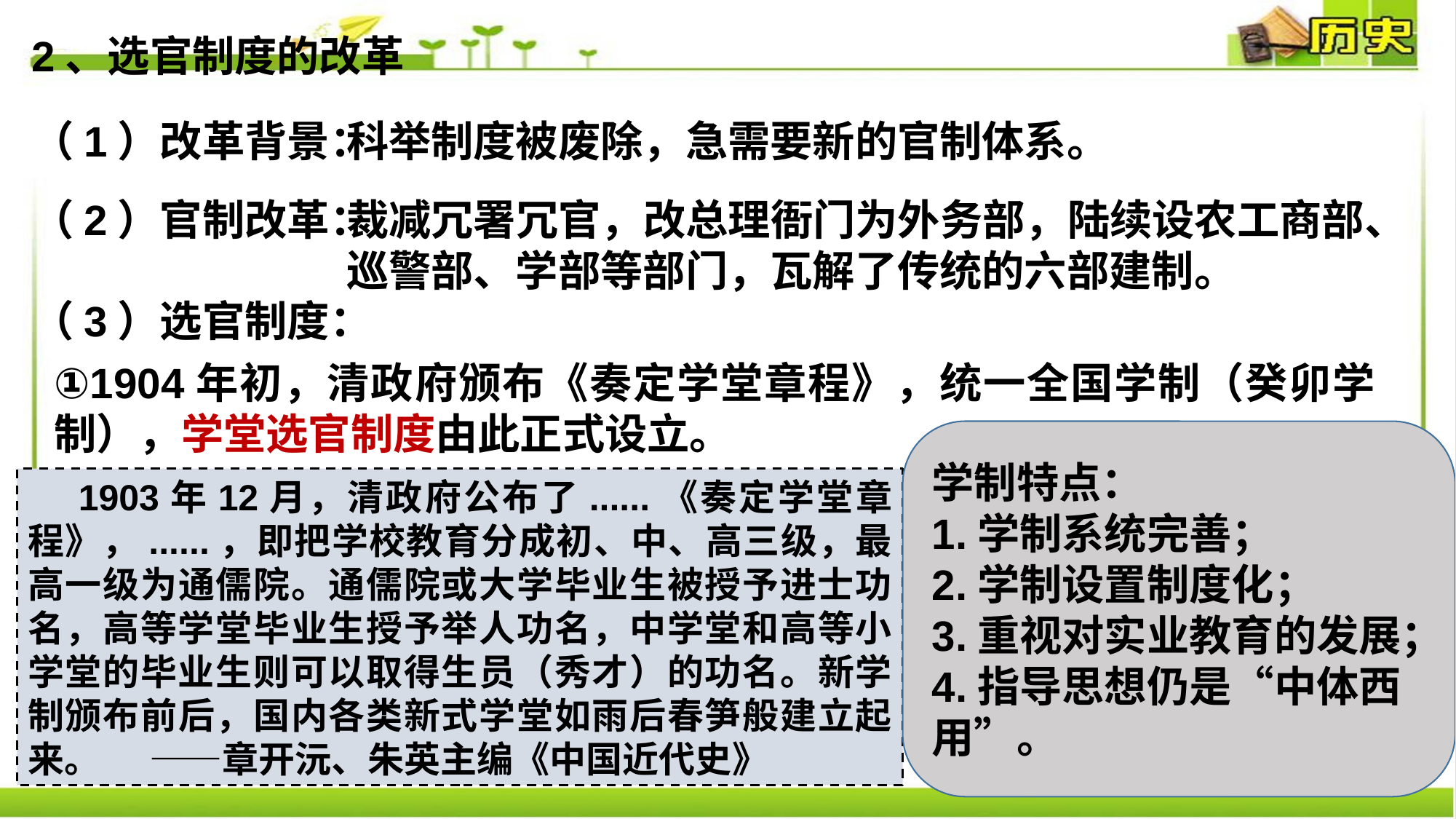

2、选官制度的改革
（1）改革背景：
科举制度被废除，急需要新的官制体系。
（2）官制改革：
裁减冗署冗官，改总理衙门为外务部，陆续设农工商部、巡警部、学部等部门，瓦解了传统的六部建制。
（3）选官制度：
①1904年初，清政府颁布《奏定学堂章程》，统一全国学制（癸卯学制），学堂选官制度由此正式设立。
学制特点：
1.学制系统完善；
2.学制设置制度化；
3.重视对实业教育的发展；
4.指导思想仍是“中体西用”。
    1903年12月，清政府公布了......《奏定学堂章程》，......，即把学校教育分成初、中、高三级，最高一级为通儒院。通儒院或大学毕业生被授予进士功名，高等学堂毕业生授予举人功名，中学堂和高等小学堂的毕业生则可以取得生员（秀才）的功名。新学制颁布前后，国内各类新式学堂如雨后春笋般建立起来。      ——章开沅、朱英主编《中国近代史》